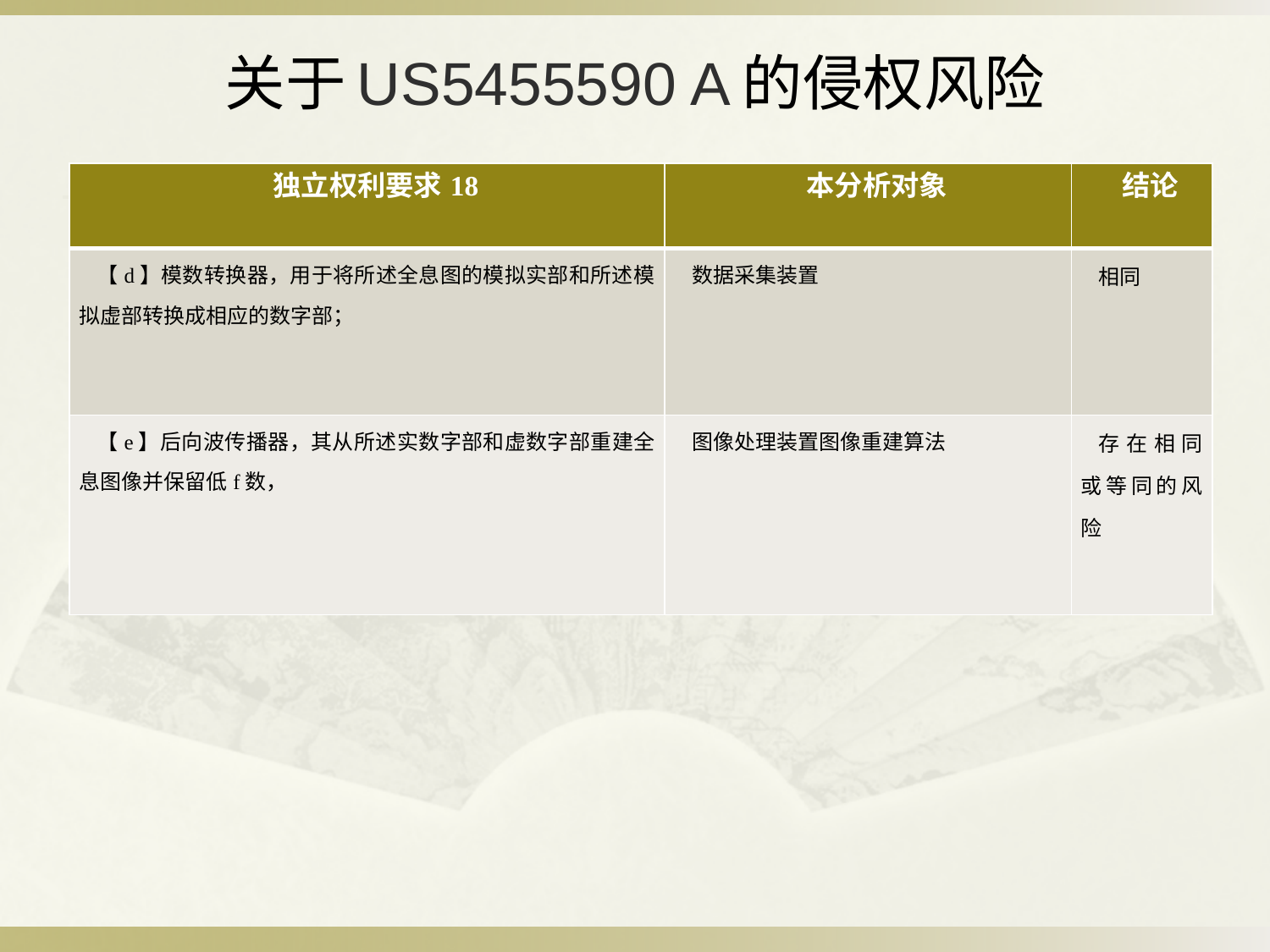

# 关于US5455590 A的侵权风险
| 独立权利要求18 | 本分析对象 | 结论 |
| --- | --- | --- |
| 【d】模数转换器，用于将所述全息图的模拟实部和所述模拟虚部转换成相应的数字部； | 数据采集装置 | 相同 |
| 【e】后向波传播器，其从所述实数字部和虚数字部重建全息图像并保留低f数， | 图像处理装置图像重建算法 | 存在相同或等同的风险 |